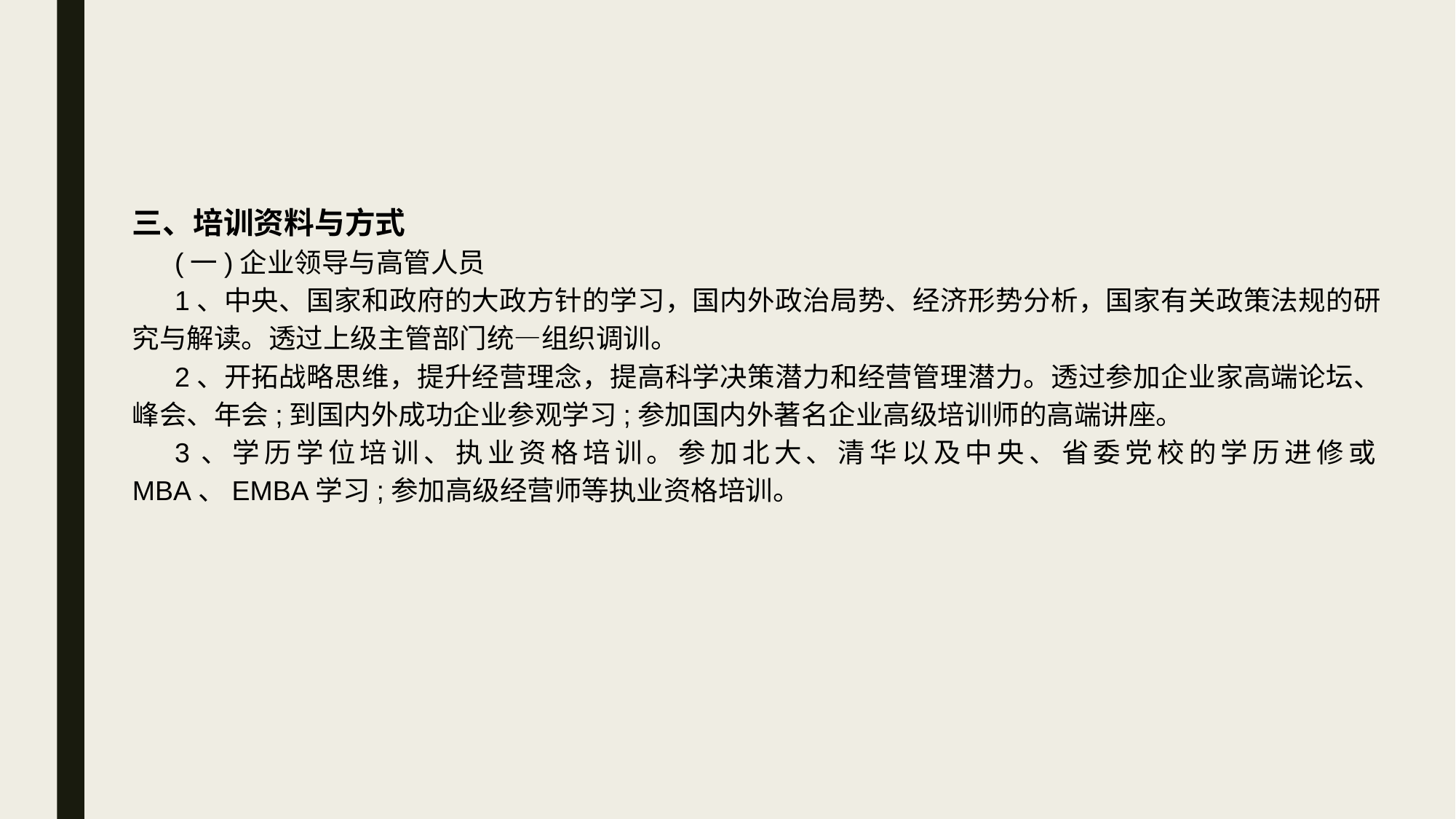

三、培训资料与方式
(一)企业领导与高管人员
1、中央、国家和政府的大政方针的学习，国内外政治局势、经济形势分析，国家有关政策法规的研究与解读。透过上级主管部门统—组织调训。
2、开拓战略思维，提升经营理念，提高科学决策潜力和经营管理潜力。透过参加企业家高端论坛、峰会、年会;到国内外成功企业参观学习;参加国内外著名企业高级培训师的高端讲座。
3、学历学位培训、执业资格培训。参加北大、清华以及中央、省委党校的学历进修或MBA、EMBA学习;参加高级经营师等执业资格培训。